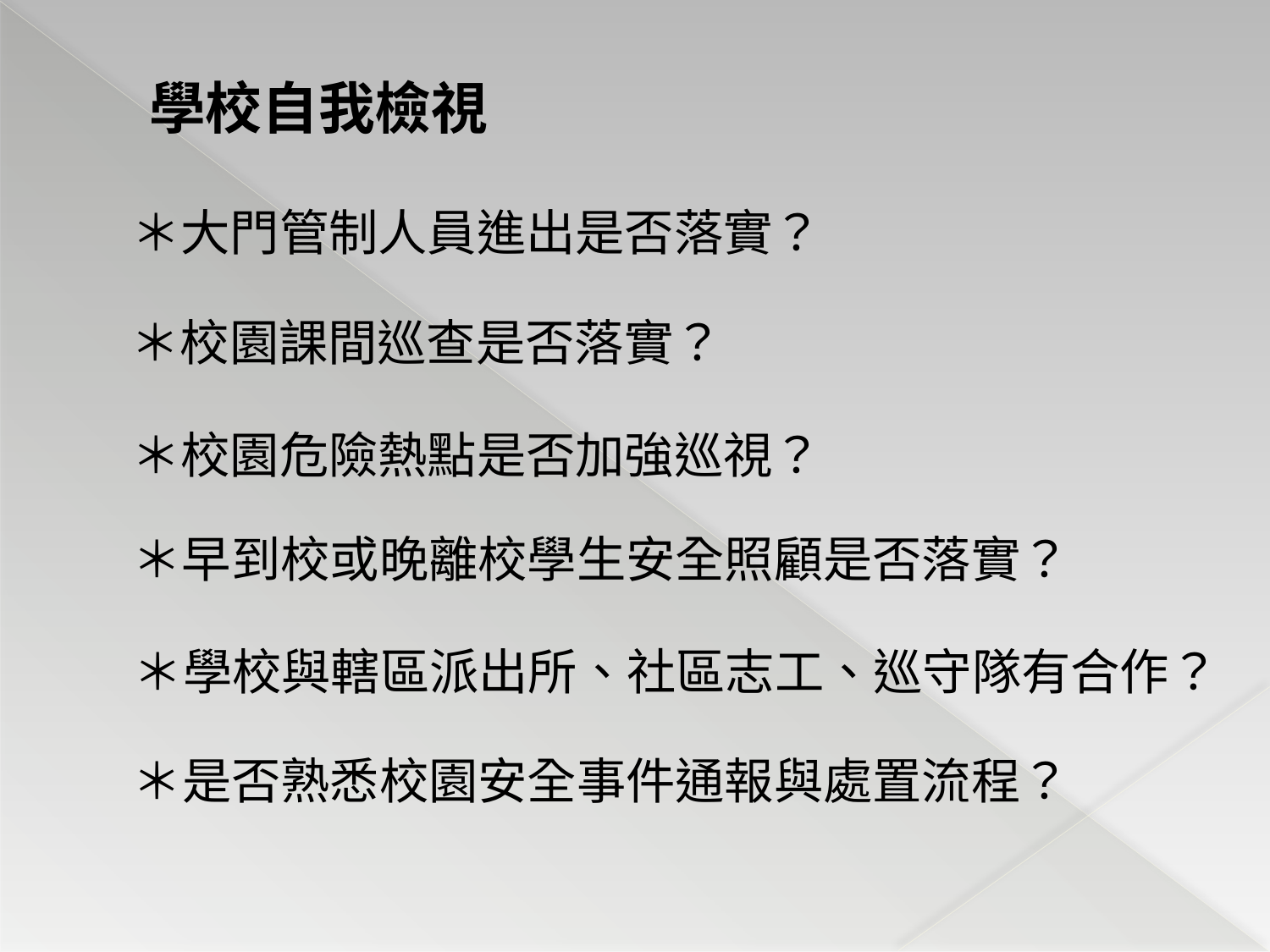

學校自我檢視
＊大門管制人員進出是否落實？
＊校園課間巡查是否落實？
＊校園危險熱點是否加強巡視？
＊早到校或晚離校學生安全照顧是否落實？
＊學校與轄區派出所、社區志工、巡守隊有合作？
＊是否熟悉校園安全事件通報與處置流程？